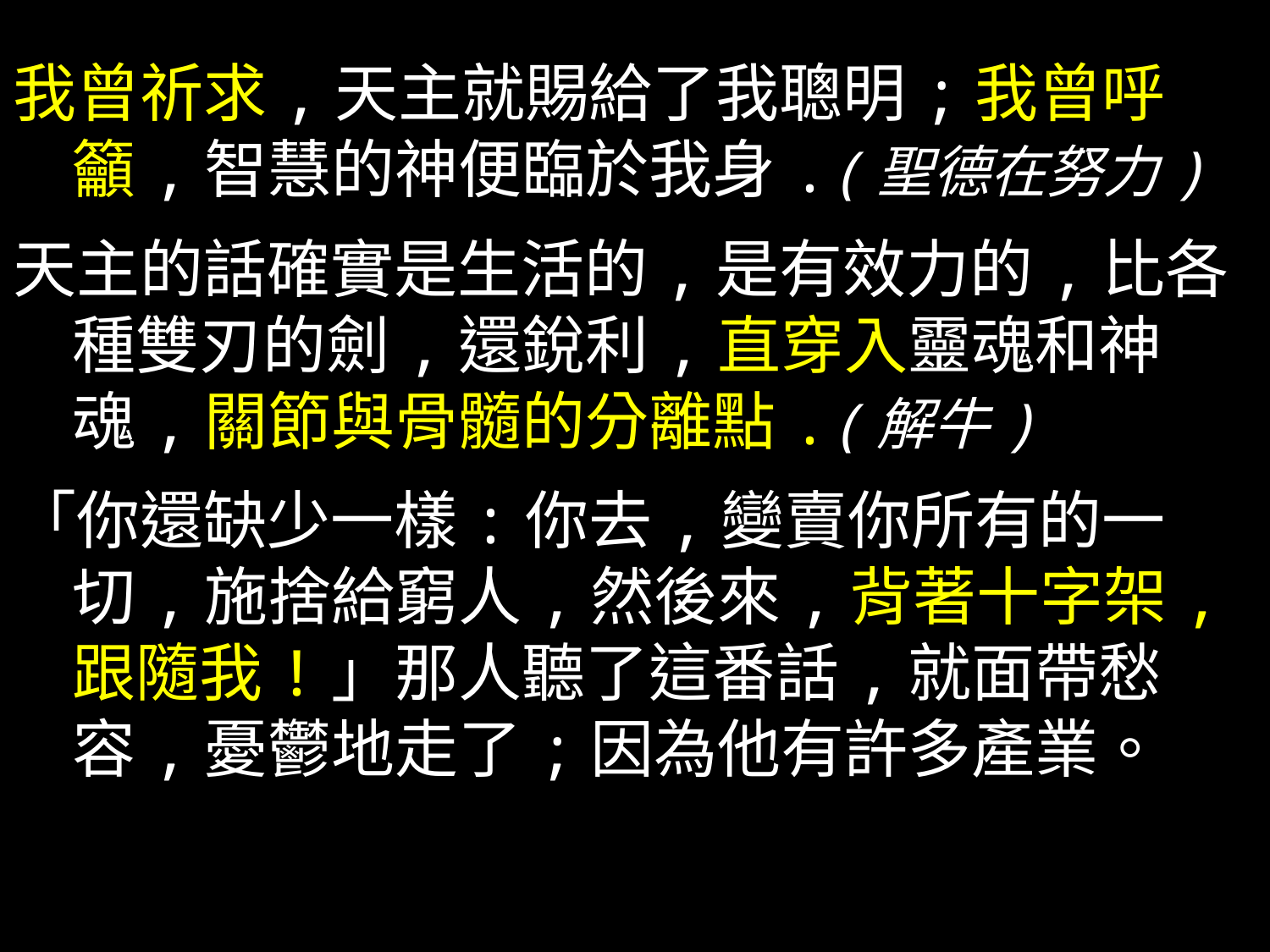

我曾祈求,天主就賜給了我聰明;我曾呼籲,智慧的神便臨於我身.(聖德在努力)
天主的話確實是生活的,是有效力的,比各種雙刃的劍,還銳利,直穿入靈魂和神魂,關節與骨髓的分離點.(解牛)
「你還缺少一樣:你去,變賣你所有的一切,施捨給窮人,然後來,背著十字架,跟隨我!」那人聽了這番話,就面帶愁容,憂鬱地走了;因為他有許多產業。